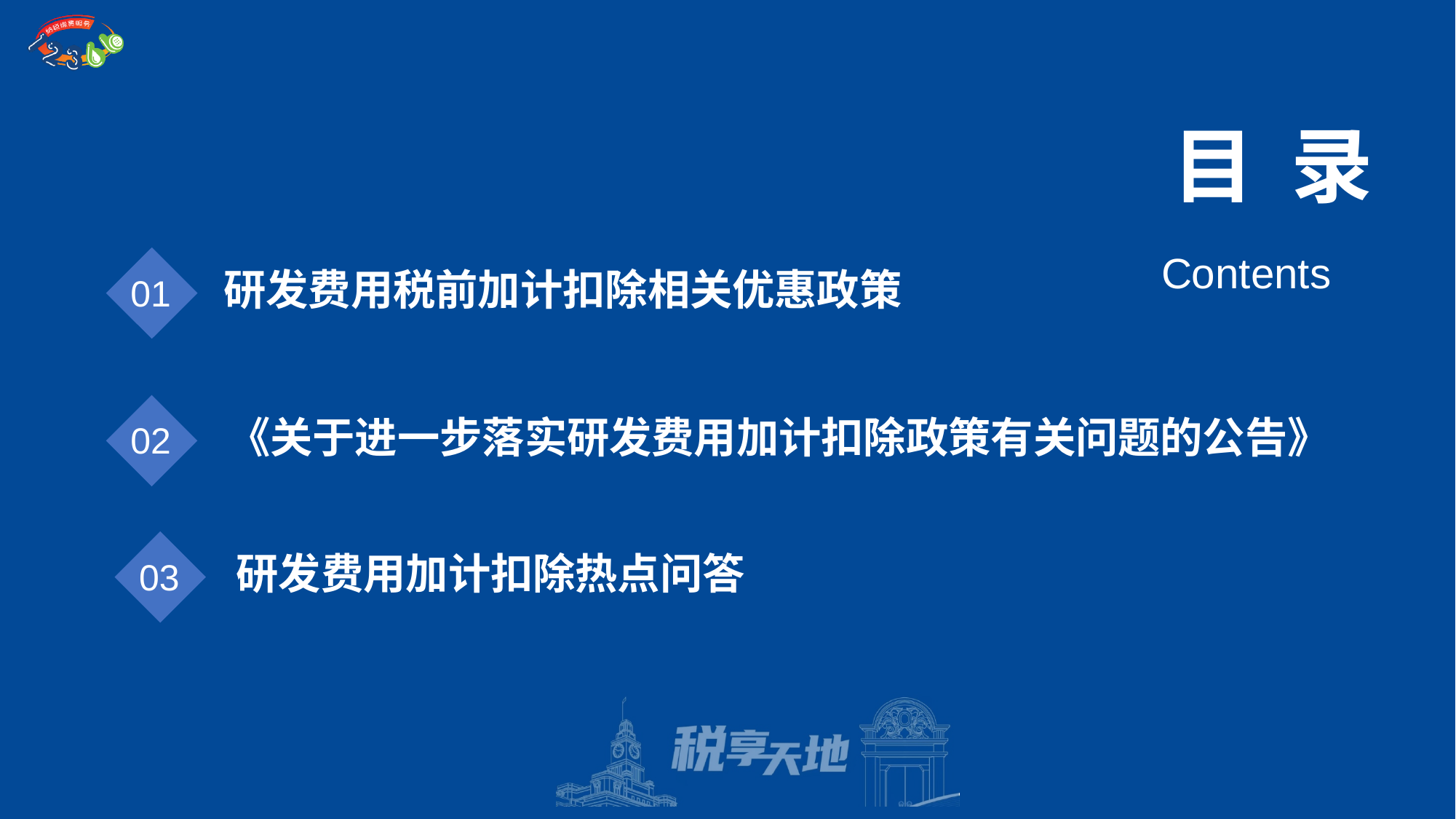

目 录
Contents

01
研发费用税前加计扣除相关优惠政策

02
《关于进一步落实研发费用加计扣除政策有关问题的公告》

03
研发费用加计扣除热点问答